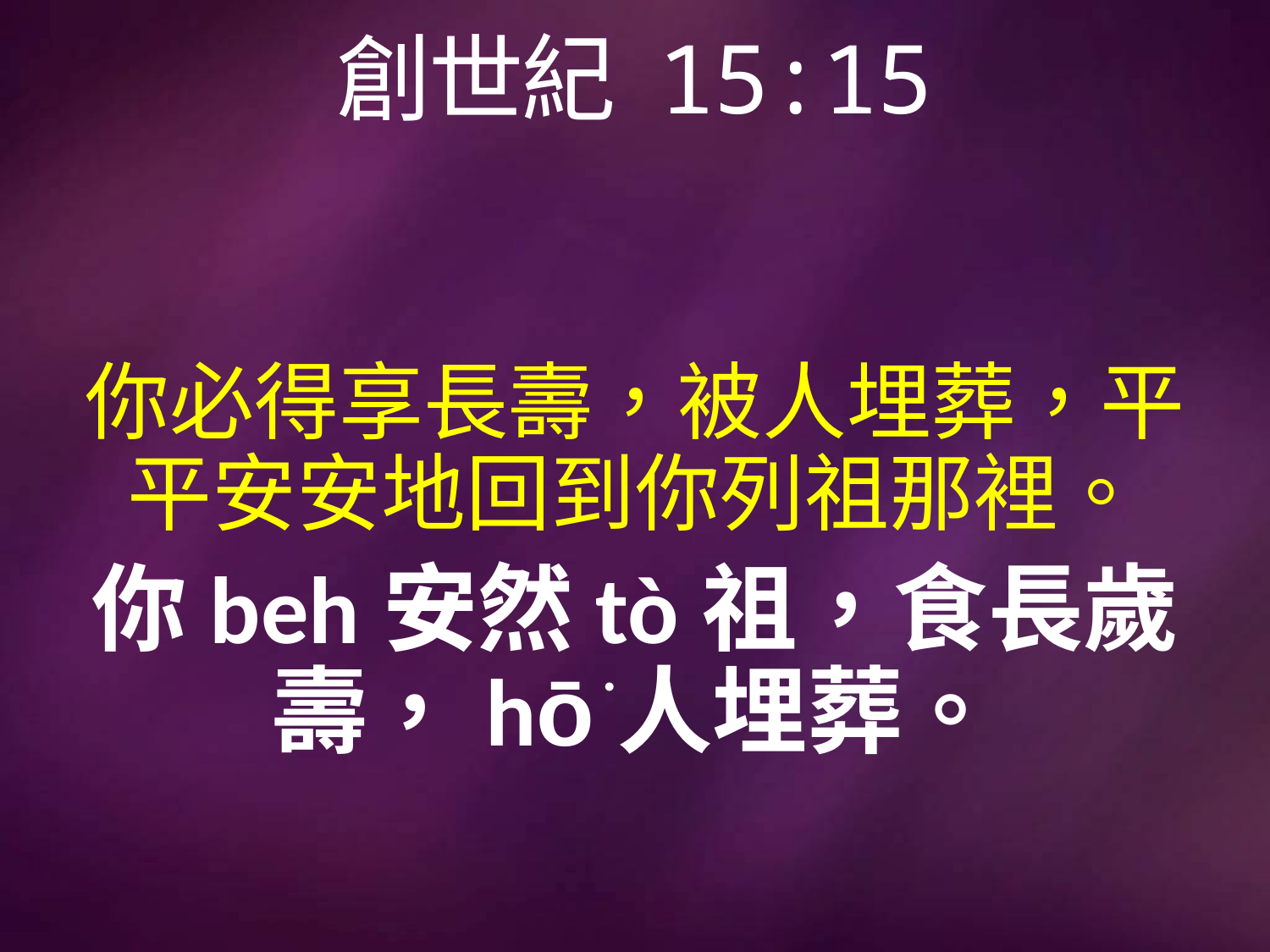

# 創世紀 15:15
你必得享長壽，被人埋葬，平平安安地回到你列祖那裡。
你beh安然tò祖，食長歲壽，hō͘人埋葬。